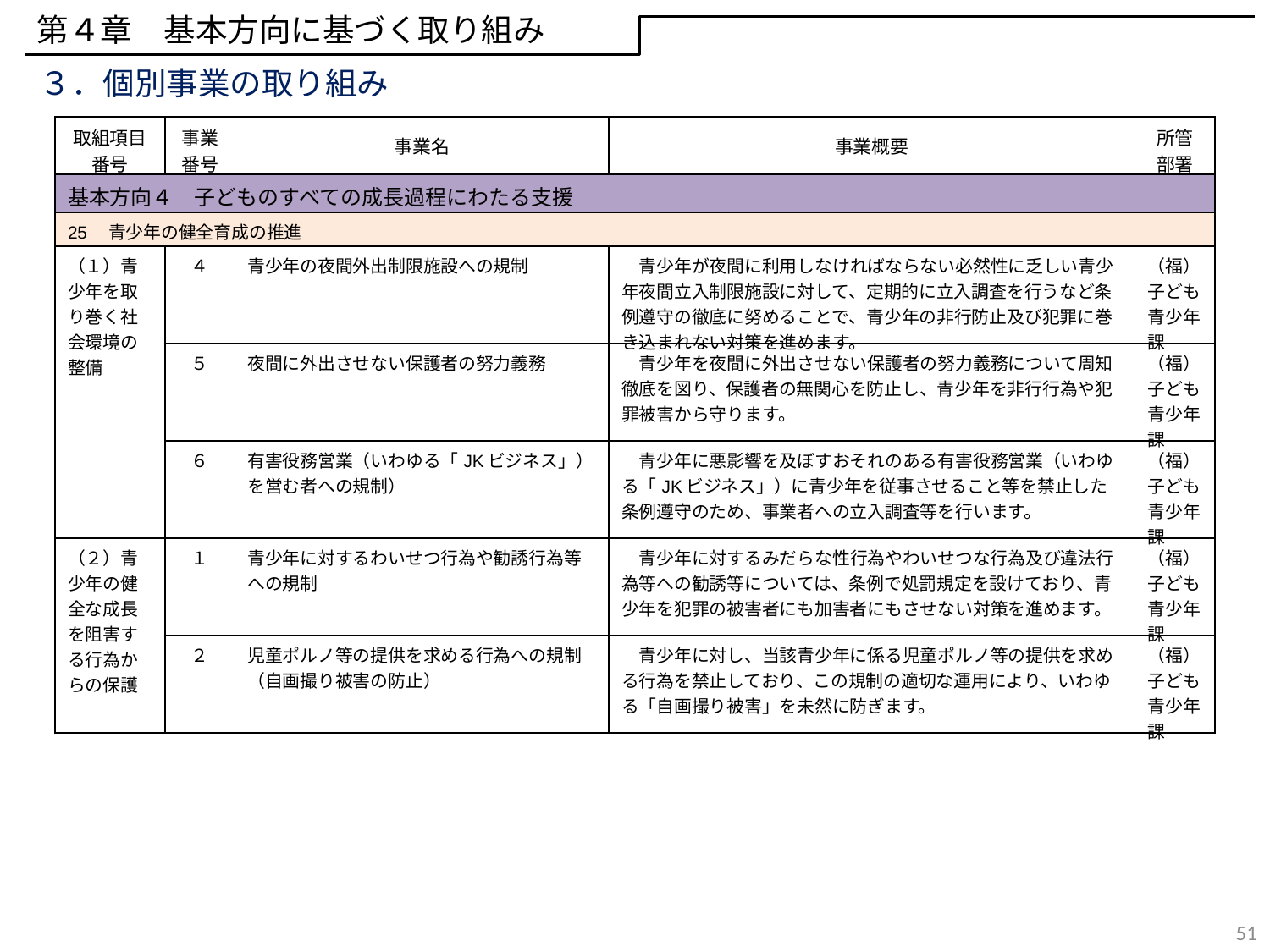

第４章　基本方向に基づく取り組み
３．個別事業の取り組み
| 取組項目 番号 | 事業 番号 | 事業名 | 事業概要 | 所管 部署 |
| --- | --- | --- | --- | --- |
| 基本方向４　子どものすべての成長過程にわたる支援 |  |  |  |  |
| 25　青少年の健全育成の推進 |  |  |  |  |
| （１）青少年を取り巻く社会環境の整備 | ４ | 青少年の夜間外出制限施設への規制 | 青少年が夜間に利用しなければならない必然性に乏しい青少年夜間立入制限施設に対して、定期的に立入調査を行うなど条例遵守の徹底に努めることで、青少年の非行防止及び犯罪に巻き込まれない対策を進めます。 | （福）子ども青少年課 |
|  | ５ | 夜間に外出させない保護者の努力義務 | 青少年を夜間に外出させない保護者の努力義務について周知徹底を図り、保護者の無関心を防止し、青少年を非行行為や犯罪被害から守ります。 | （福）子ども青少年課 |
|  | ６ | 有害役務営業（いわゆる「JKビジネス」）を営む者への規制） | 青少年に悪影響を及ぼすおそれのある有害役務営業（いわゆる「JKビジネス」）に青少年を従事させること等を禁止した条例遵守のため、事業者への立入調査等を行います。 | （福）子ども青少年課 |
| （２）青少年の健全な成長を阻害する行為からの保護 | １ | 青少年に対するわいせつ行為や勧誘行為等への規制 | 青少年に対するみだらな性行為やわいせつな行為及び違法行為等への勧誘等については、条例で処罰規定を設けており、青少年を犯罪の被害者にも加害者にもさせない対策を進めます。 | （福）子ども青少年課 |
|  | ２ | 児童ポルノ等の提供を求める行為への規制（自画撮り被害の防止） | 青少年に対し、当該青少年に係る児童ポルノ等の提供を求める行為を禁止しており、この規制の適切な運用により、いわゆる「自画撮り被害」を未然に防ぎます。 | （福）子ども青少年課 |
51